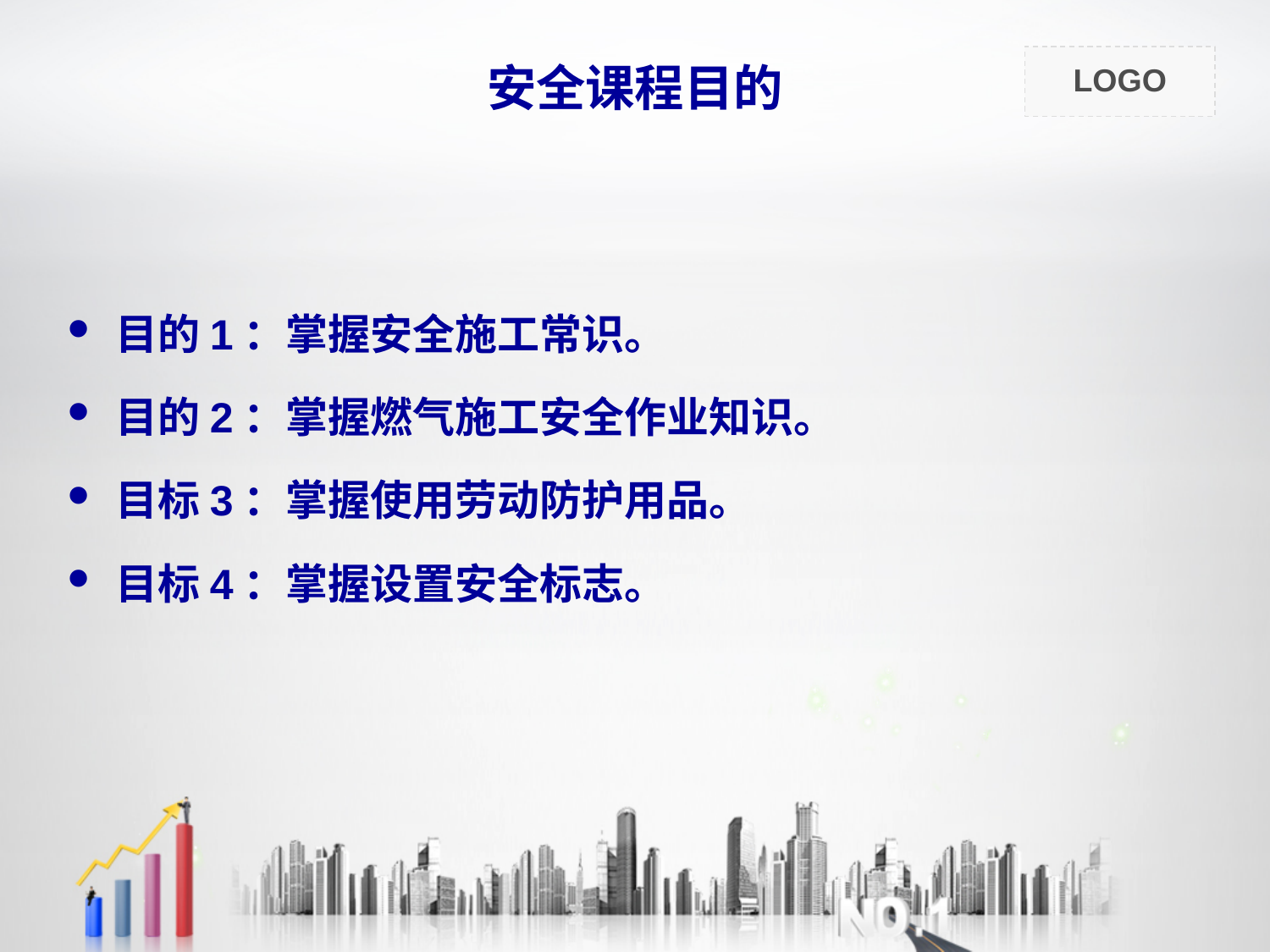

# 安全课程目的
目的1：掌握安全施工常识。
目的2：掌握燃气施工安全作业知识。
目标3：掌握使用劳动防护用品。
目标4：掌握设置安全标志。
2